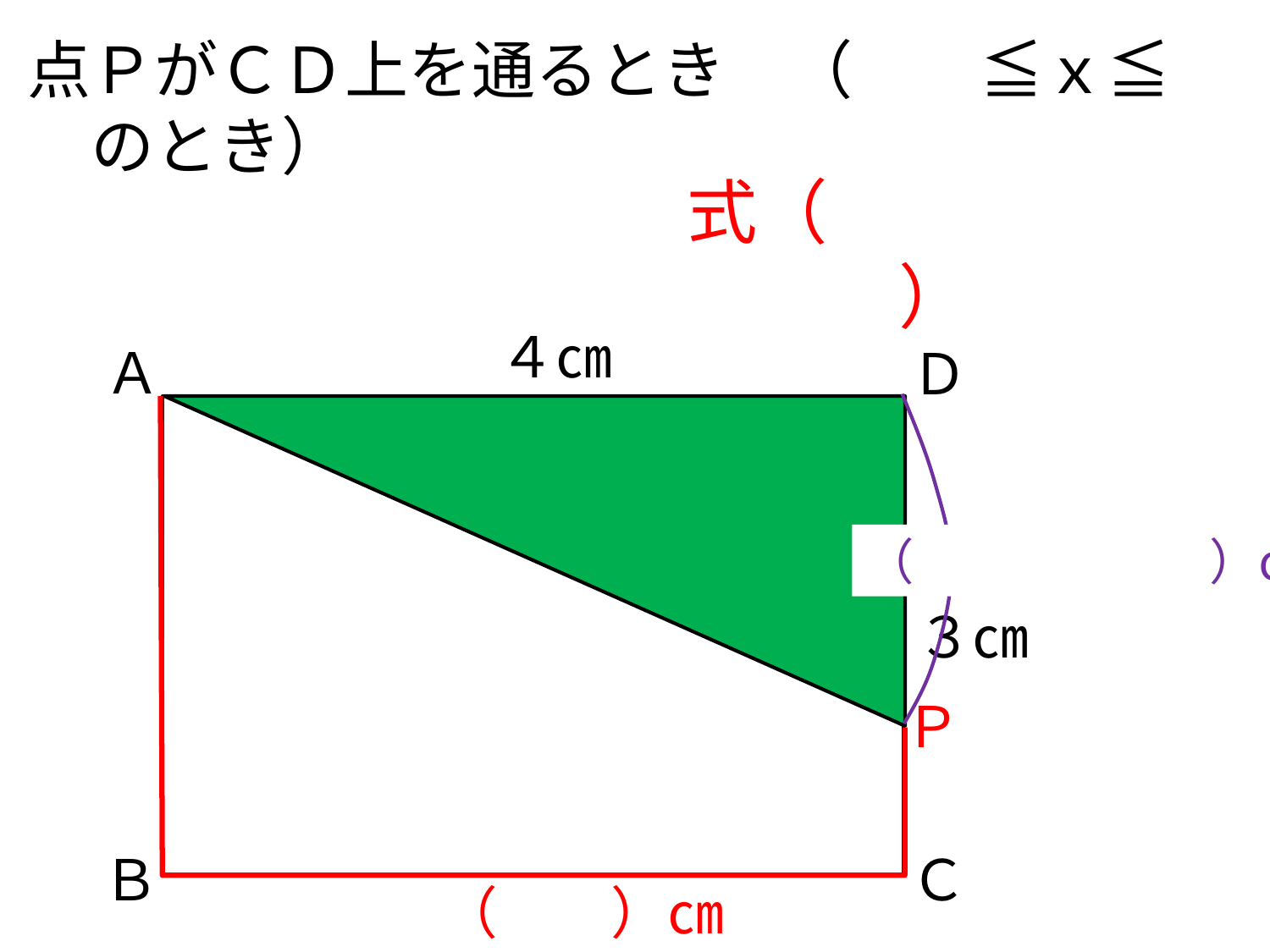

点ＰがＣＤ上を通るとき　（　　≦ｘ≦　　のとき）
式（　　　　　　　　）
４㎝
Ａ
Ｄ

（　　　　　　）㎝
３㎝
Ｐ
Ｂ
Ｃ
（　　）㎝